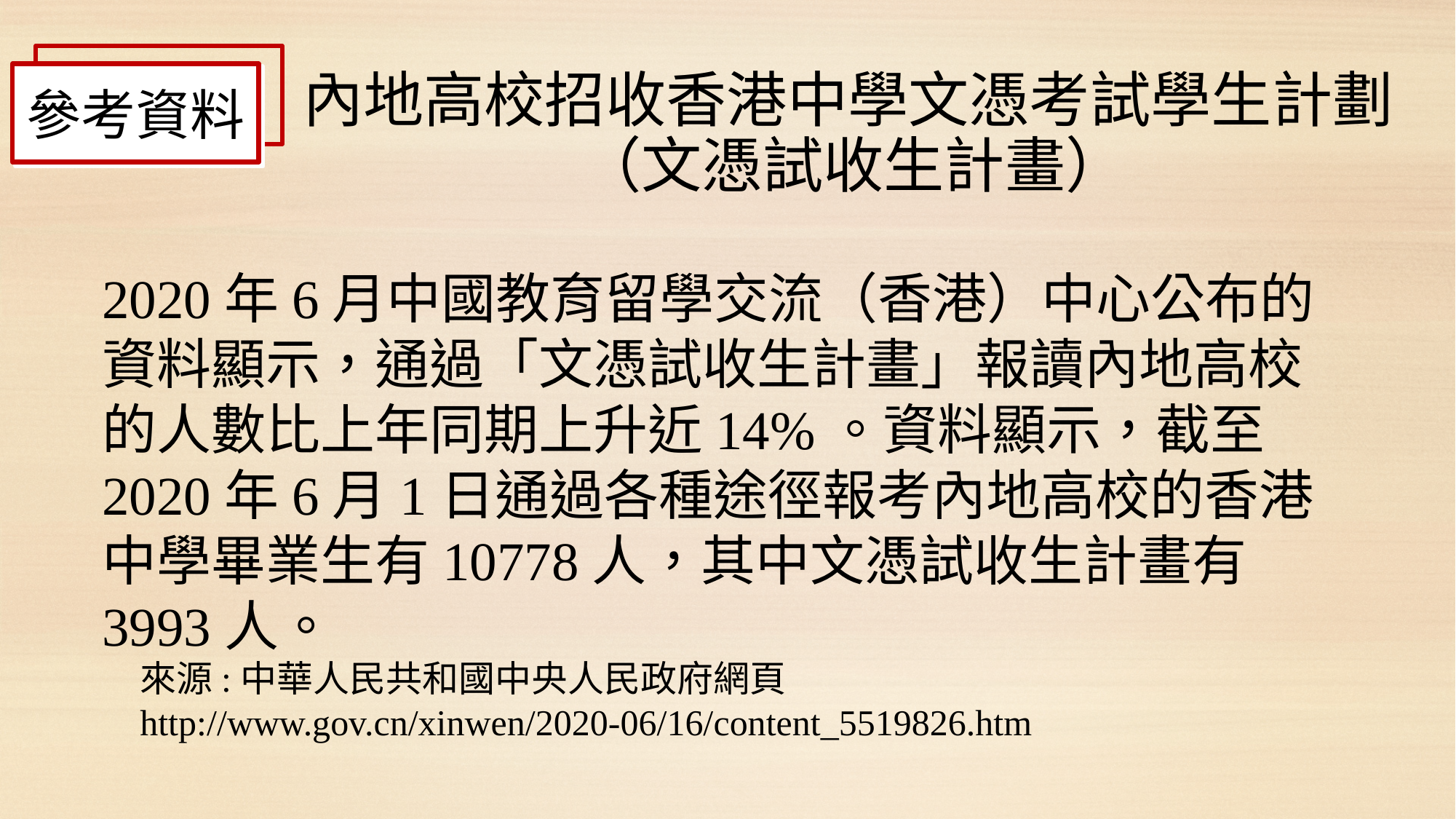

內地高校招收香港中學文憑考試學生計劃
 （文憑試收生計畫）

參考資料
2020年6月中國教育留學交流（香港）中心公布的資料顯示，通過「文憑試收生計畫」報讀內地高校的人數比上年同期上升近14%。資料顯示，截至2020年6月1日通過各種途徑報考內地高校的香港中學畢業生有10778人，其中文憑試收生計畫有3993人。

來源:中華人民共和國中央人民政府網頁
http://www.gov.cn/xinwen/2020-06/16/content_5519826.htm